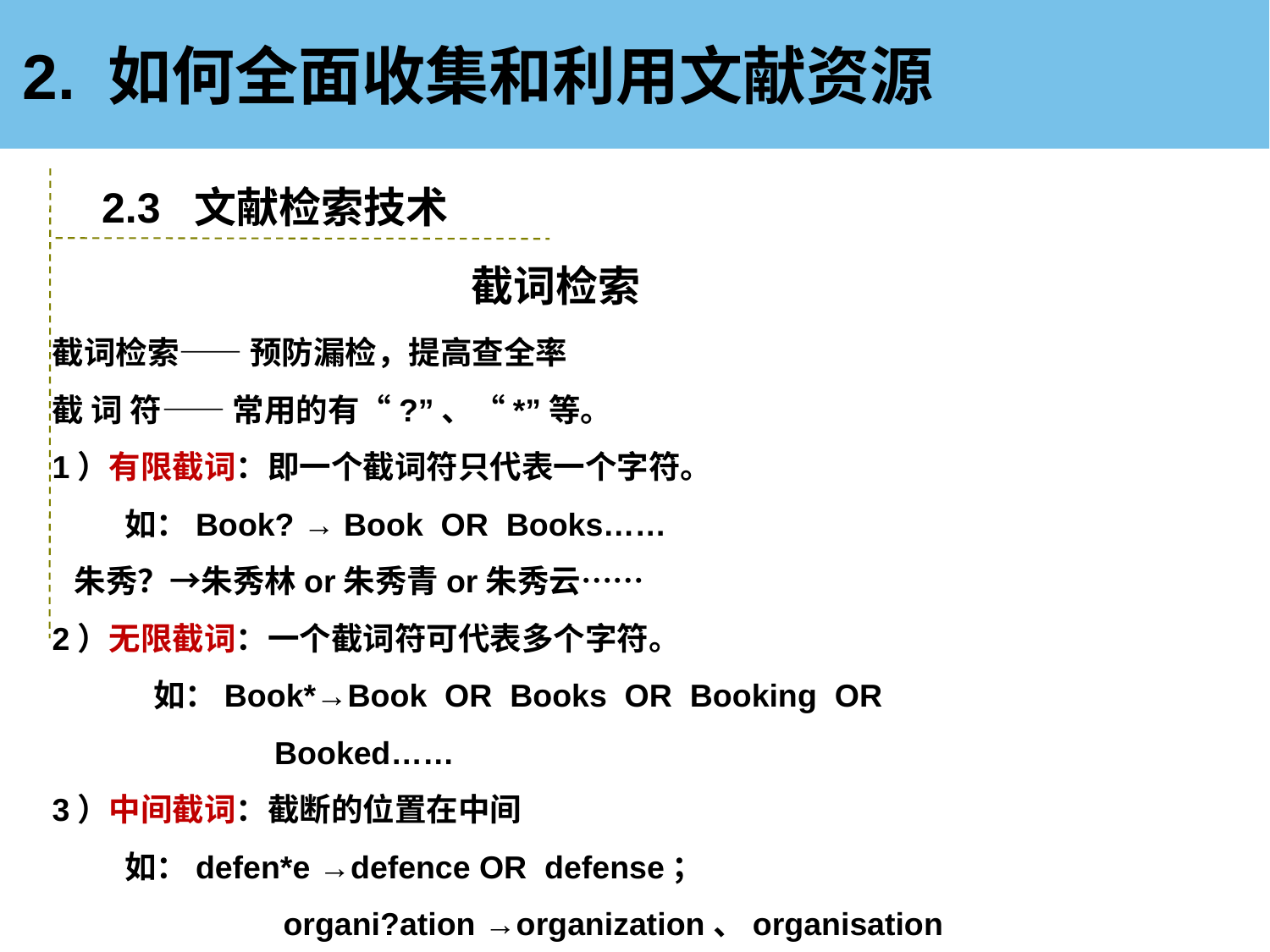

2. 如何全面收集和利用文献资源
2.3  文献检索技术

截词检索
截词检索—— 预防漏检，提高查全率
截 词 符—— 常用的有“?”、“*”等。
1）有限截词：即一个截词符只代表一个字符。
         如：Book? → Book  OR  Books……
  朱秀？→朱秀林or朱秀青or朱秀云……
2）无限截词：一个截词符可代表多个字符。
             如：Book*→Book  OR  Books  OR  Booking  OR
                         Booked……
3）中间截词：截断的位置在中间
         如：defen*e →defence OR  defense；
                          organi?ation →organization、organisation